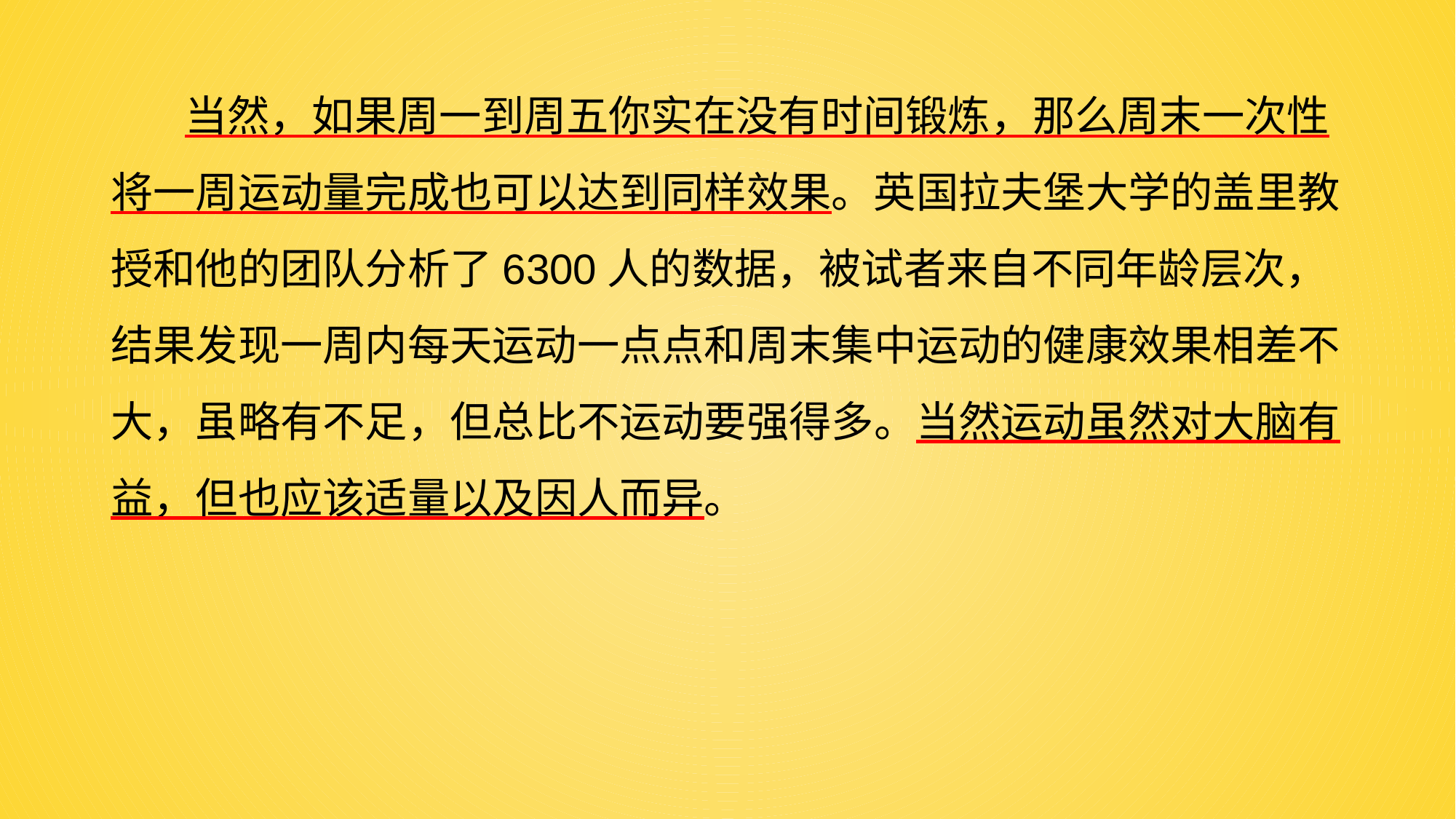

当然，如果周一到周五你实在没有时间锻炼，那么周末一次性将一周运动量完成也可以达到同样效果。英国拉夫堡大学的盖里教授和他的团队分析了6300人的数据，被试者来自不同年龄层次，结果发现一周内每天运动一点点和周末集中运动的健康效果相差不大，虽略有不足，但总比不运动要强得多。当然运动虽然对大脑有益，但也应该适量以及因人而异。